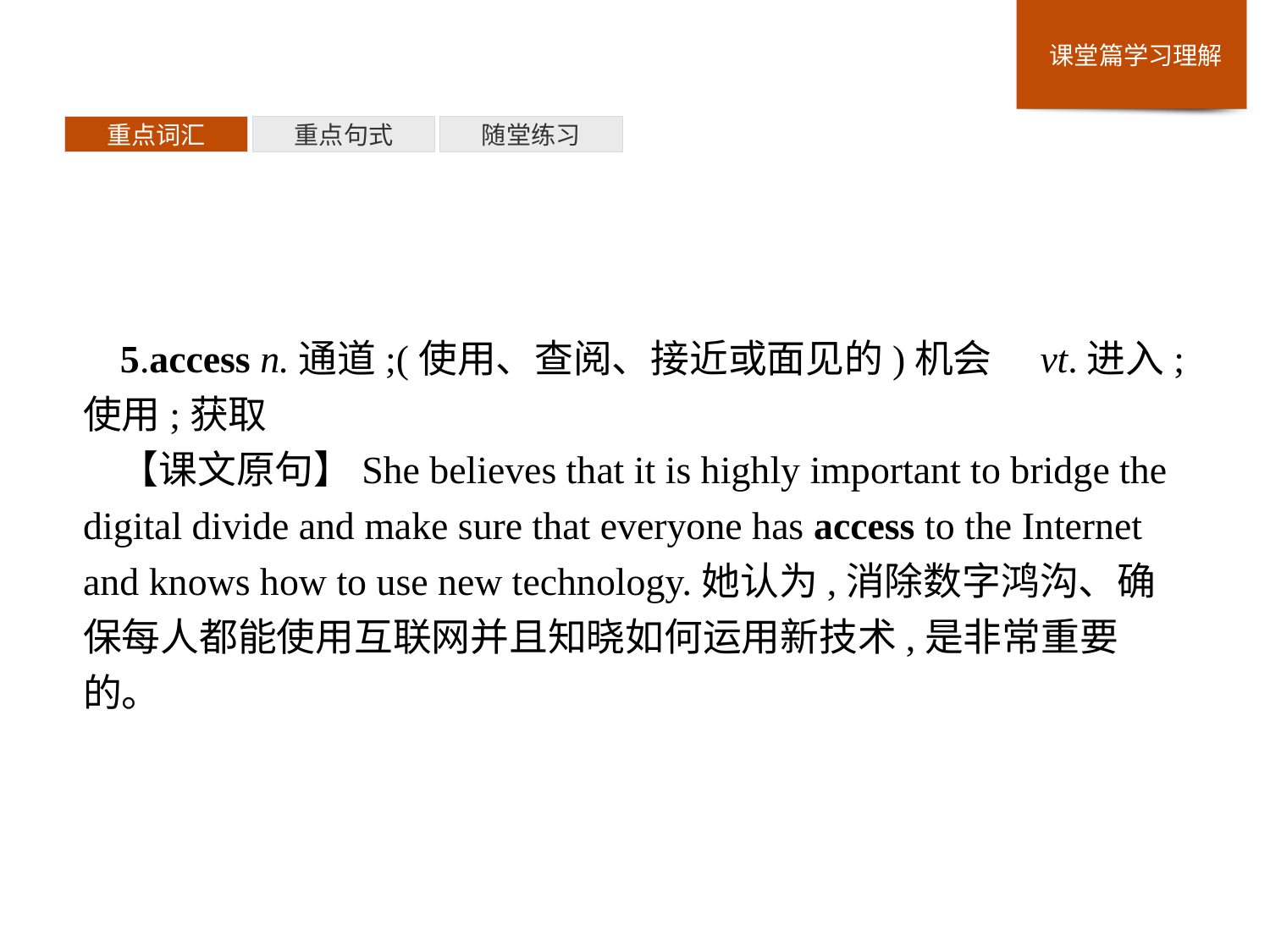

重点词汇
重点句式
随堂练习
5.access n.通道;(使用、查阅、接近或面见的)机会　vt.进入;使用;获取
【课文原句】She believes that it is highly important to bridge the digital divide and make sure that everyone has access to the Internet and knows how to use new technology.她认为,消除数字鸿沟、确保每人都能使用互联网并且知晓如何运用新技术,是非常重要的。